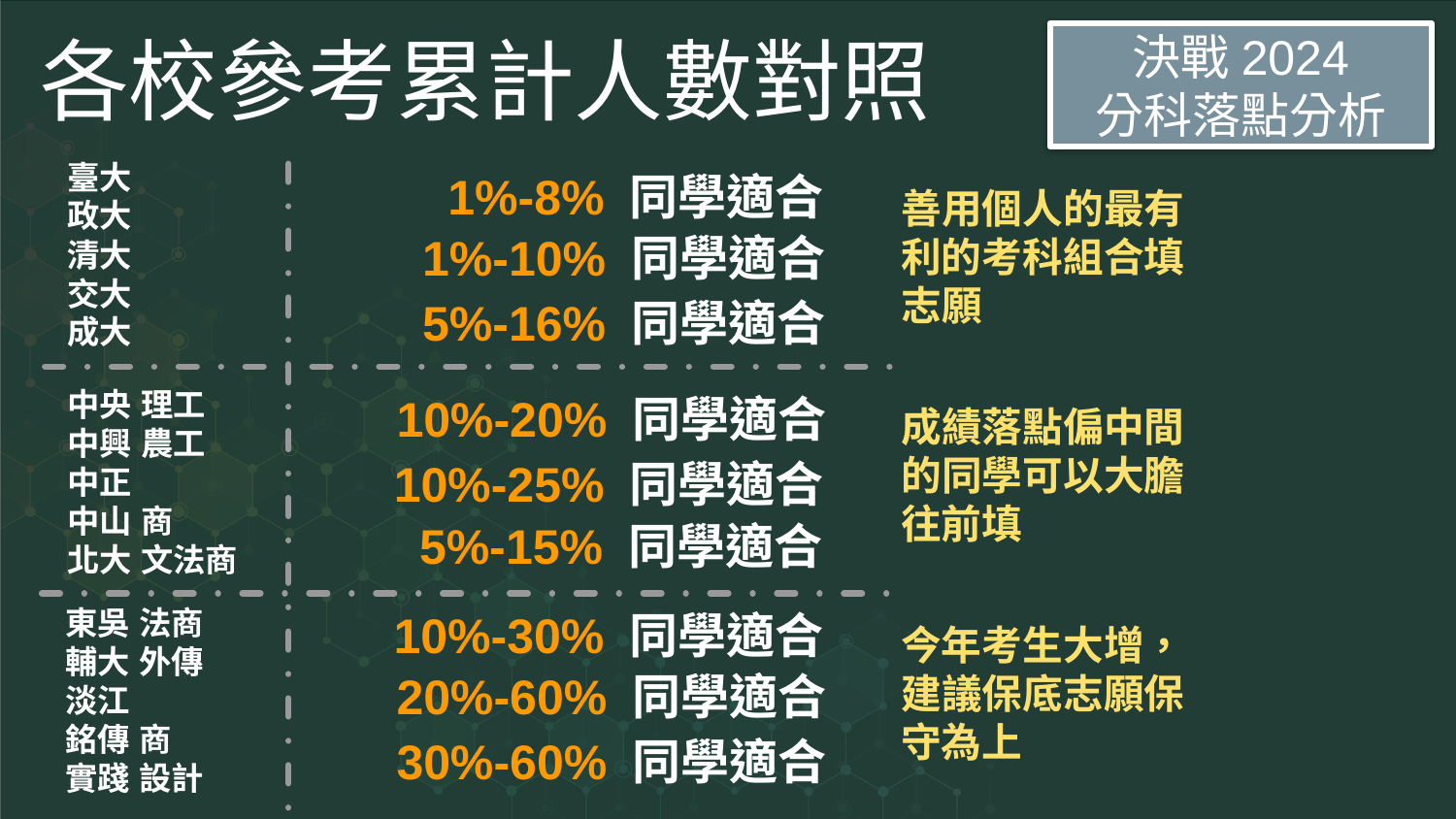

# 各校參考累計人數對照

決戰2024
分科落點分析
臺大
政大
清大
交大
成大
1%-8% 同學適合
善用個人的最有利的考科組合填志願

成績落點偏中間的同學可以大膽往前填

今年考生大增，建議保底志願保守為上

1%-10% 同學適合
5%-16% 同學適合
中央 理工
中興 農工
中正
中山 商
北大 文法商
10%-20% 同學適合
10%-25% 同學適合

5%-15% 同學適合
東吳 法商
輔大 外傳
淡江
銘傳 商
實踐 設計
10%-30% 同學適合
20%-60% 同學適合
30%-60% 同學適合